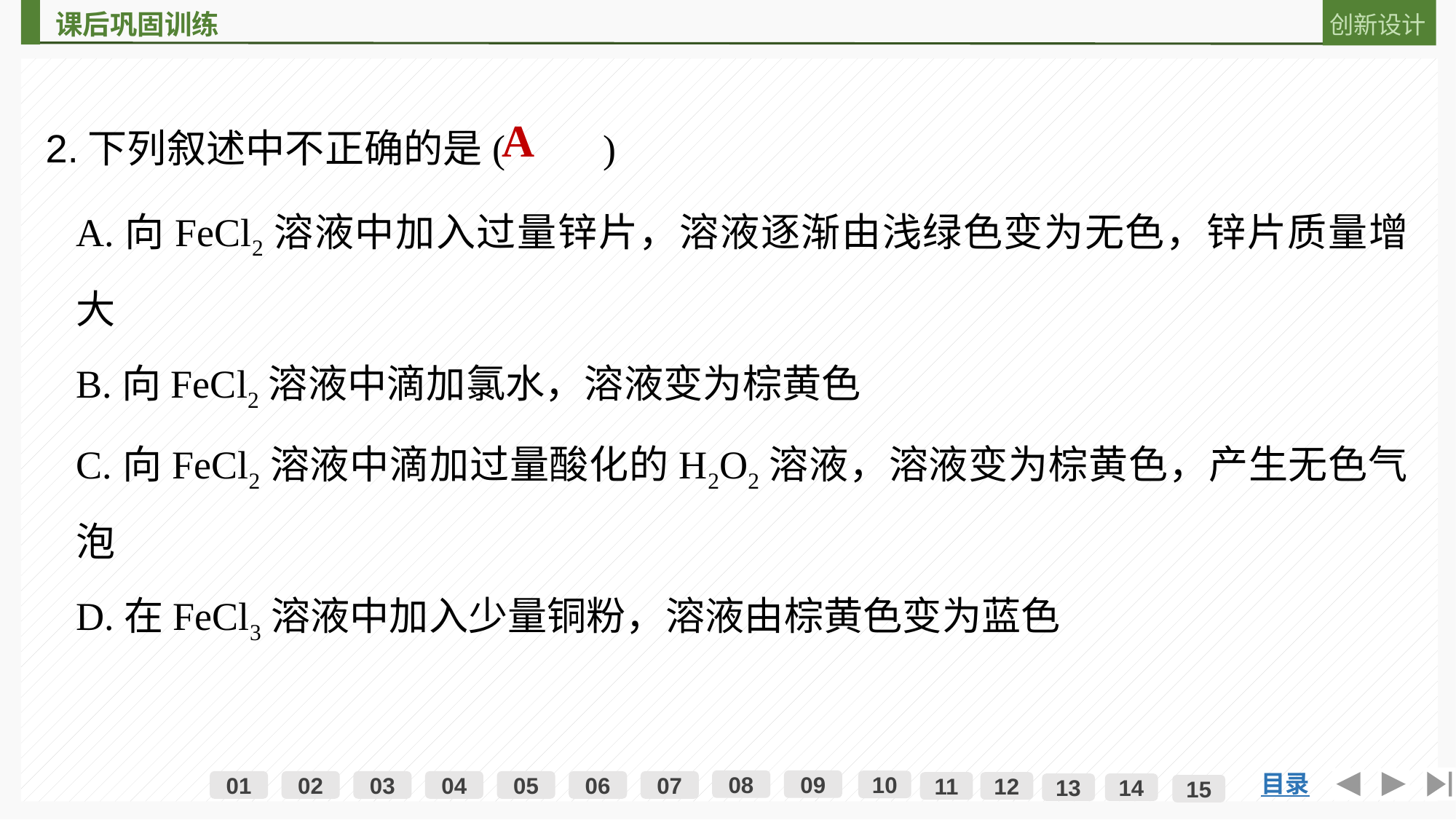

2.下列叙述中不正确的是(　　)
A
A.向FeCl2溶液中加入过量锌片，溶液逐渐由浅绿色变为无色，锌片质量增大
B.向FeCl2溶液中滴加氯水，溶液变为棕黄色
C.向FeCl2溶液中滴加过量酸化的H2O2溶液，溶液变为棕黄色，产生无色气泡
D.在FeCl3溶液中加入少量铜粉，溶液由棕黄色变为蓝色